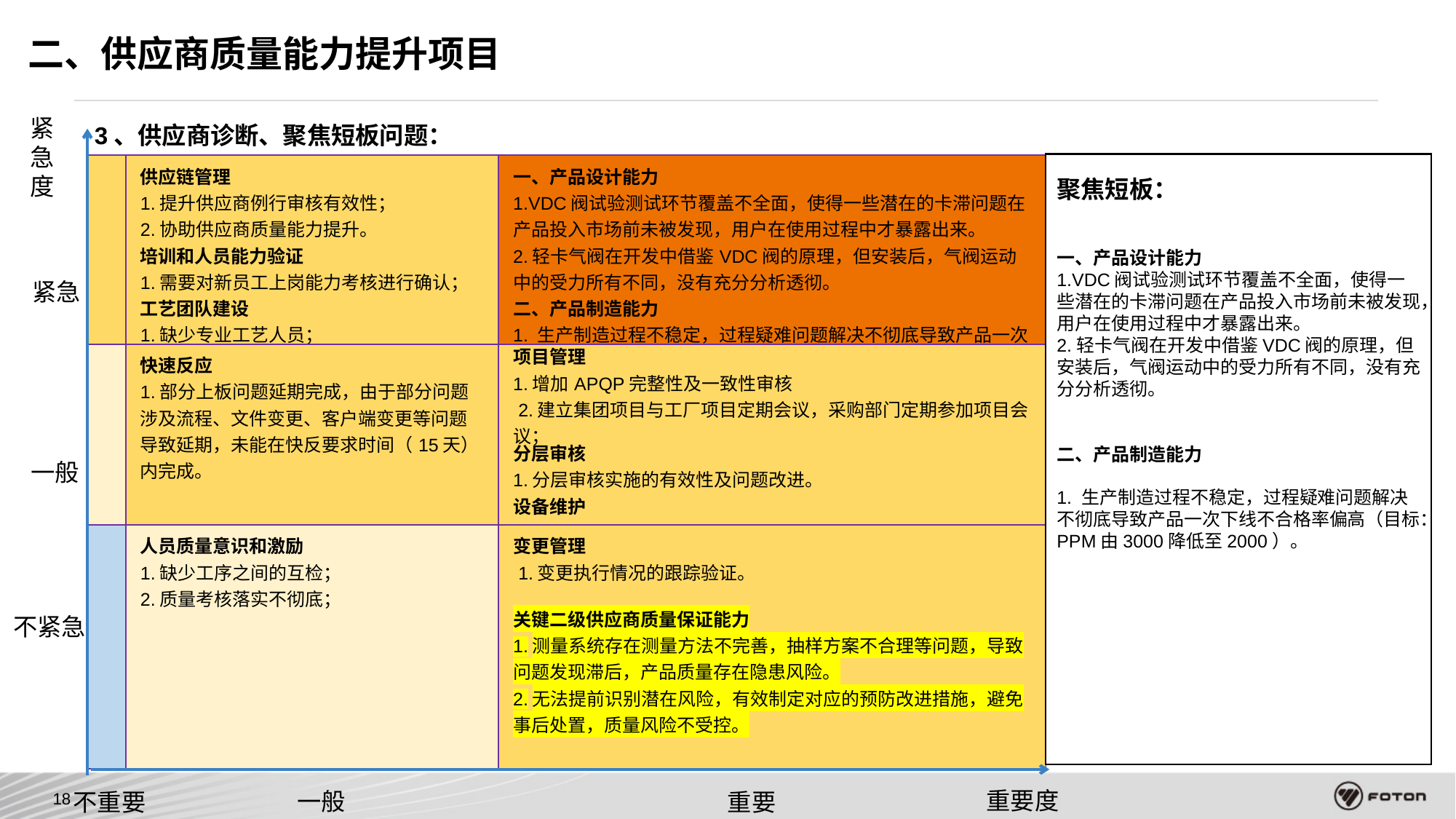

二、供应商质量能力提升项目
3、供应商诊断、聚焦短板问题：
紧急度
聚焦短板：

一、产品设计能力
1.VDC阀试验测试环节覆盖不全面，使得一些潜在的卡滞问题在产品投入市场前未被发现，用户在使用过程中才暴露出来。
2.轻卡气阀在开发中借鉴VDC阀的原理，但安装后，气阀运动中的受力所有不同，没有充分分析透彻。

二、产品制造能力

1. 生产制造过程不稳定，过程疑难问题解决不彻底导致产品一次下线不合格率偏高（目标：PPM由3000降低至2000）。

|  | 供应链管理 1.提升供应商例行审核有效性； 2.协助供应商质量能力提升。 培训和人员能力验证 1.需要对新员工上岗能力考核进行确认； 工艺团队建设 1.缺少专业工艺人员； | 一、产品设计能力 1.VDC阀试验测试环节覆盖不全面，使得一些潜在的卡滞问题在产品投入市场前未被发现，用户在使用过程中才暴露出来。 2.轻卡气阀在开发中借鉴VDC阀的原理，但安装后，气阀运动中的受力所有不同，没有充分分析透彻。 二、产品制造能力 1. 生产制造过程不稳定，过程疑难问题解决不彻底导致产品一次下线不合格率偏高（目标：PPM由3000降低至2000）。 |
| --- | --- | --- |
|  | 快速反应 1.部分上板问题延期完成，由于部分问题涉及流程、文件变更、客户端变更等问题导致延期，未能在快反要求时间（15天）内完成。 | 项目管理 1.增加APQP完整性及一致性审核 2.建立集团项目与工厂项目定期会议，采购部门定期参加项目会议； 分层审核 1.分层审核实施的有效性及问题改进。 设备维护 1.设备维护保养不彻底 |
|  | 人员质量意识和激励 1.缺少工序之间的互检； 2.质量考核落实不彻底； | 变更管理 1.变更执行情况的跟踪验证。 关键二级供应商质量保证能力 1.测量系统存在测量方法不完善，抽样方案不合理等问题，导致 问题发现滞后，产品质量存在隐患风险。 2.无法提前识别潜在风险，有效制定对应的预防改进措施，避免 事后处置，质量风险不受控。 |
紧急
一般
不紧急
重要度
一般
不重要
重要